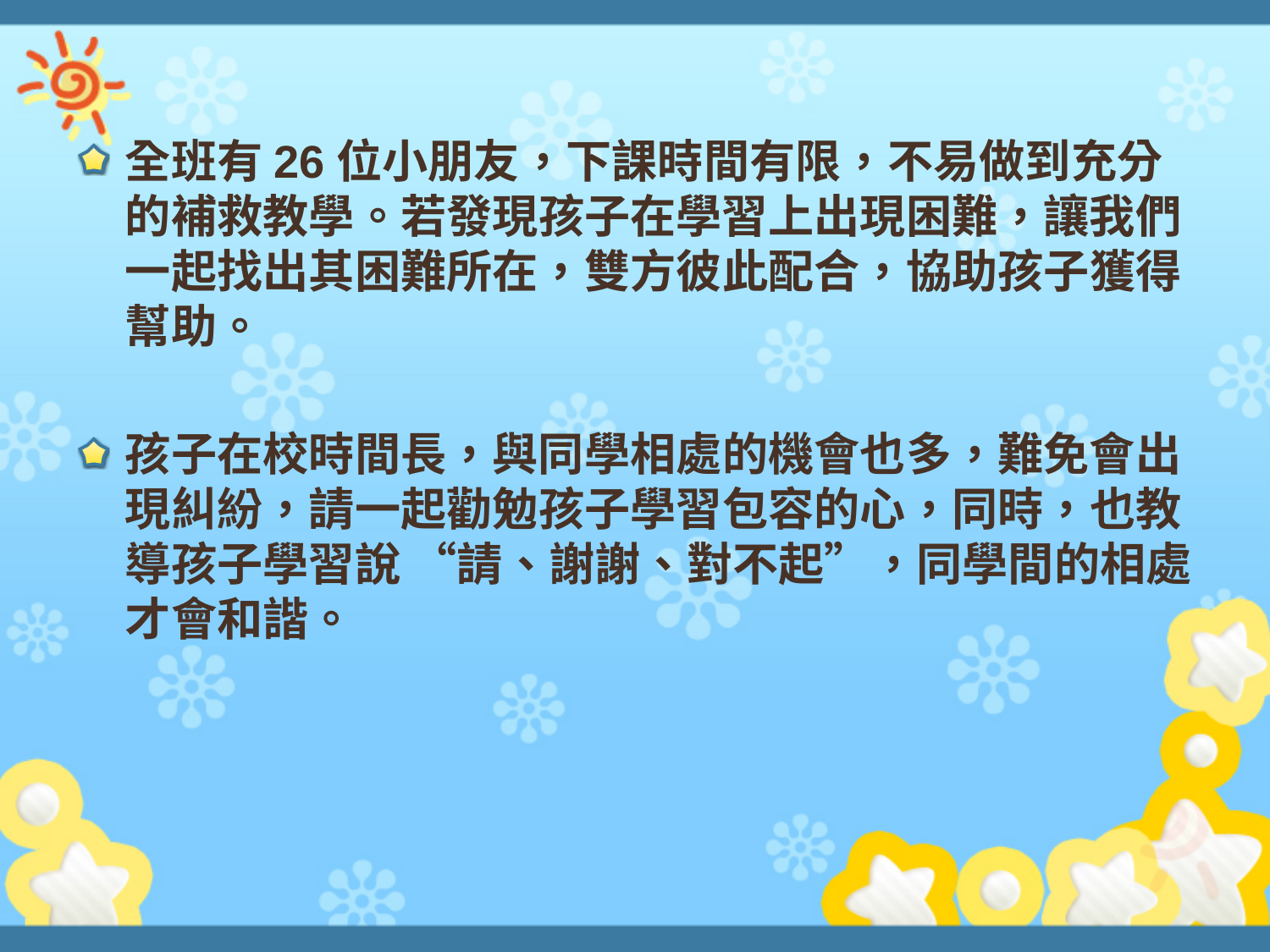

全班有26位小朋友，下課時間有限，不易做到充分的補救教學。若發現孩子在學習上出現困難，讓我們一起找出其困難所在，雙方彼此配合，協助孩子獲得幫助。

孩子在校時間長，與同學相處的機會也多，難免會出現糾紛，請一起勸勉孩子學習包容的心，同時，也教導孩子學習說 “請、謝謝、對不起”，同學間的相處才會和諧。